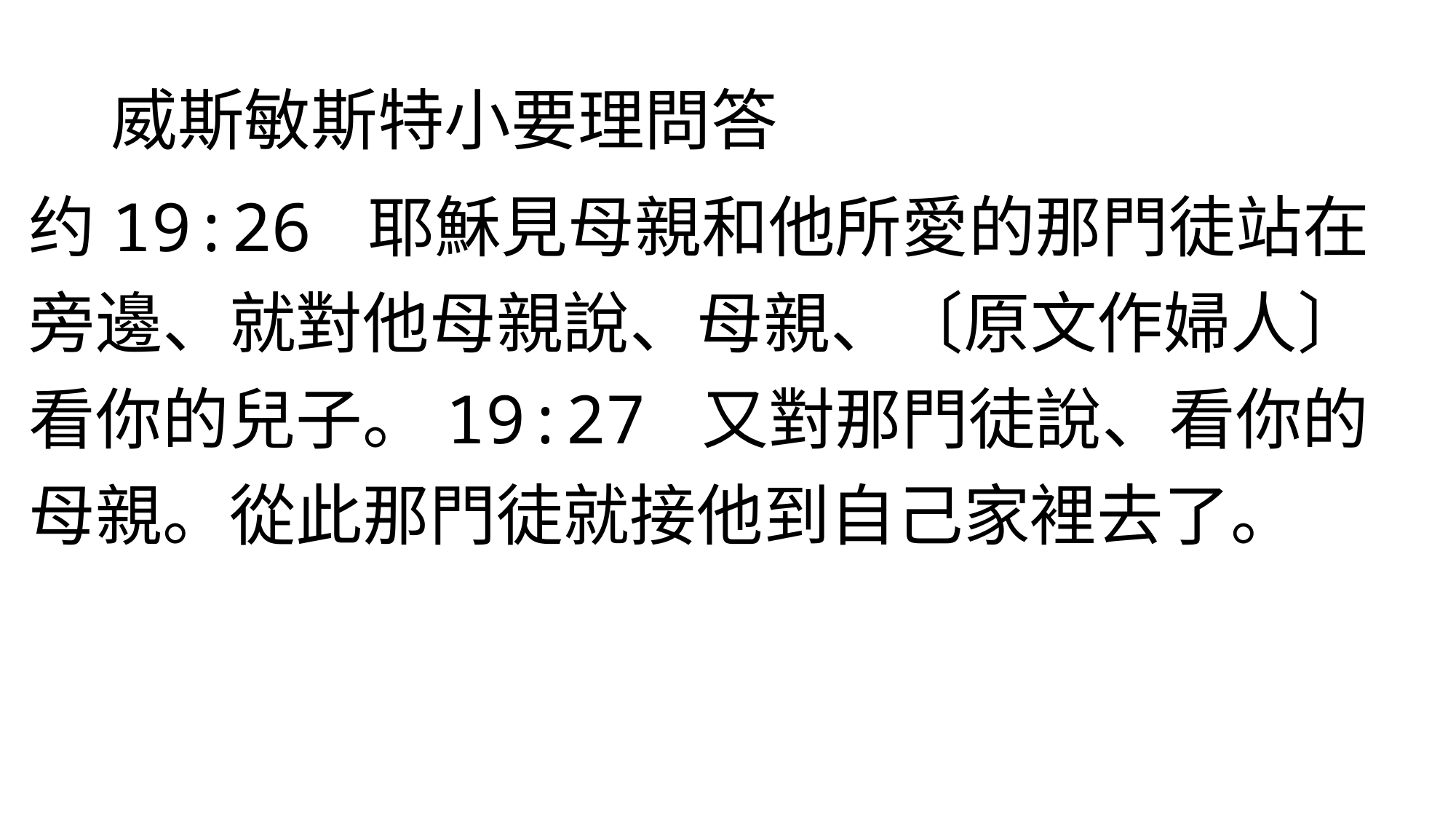

# 威斯敏斯特小要理問答
约19:26 耶穌見母親和他所愛的那門徒站在旁邊、就對他母親說、母親、〔原文作婦人〕看你的兒子。19:27 又對那門徒說、看你的母親。從此那門徒就接他到自己家裡去了。